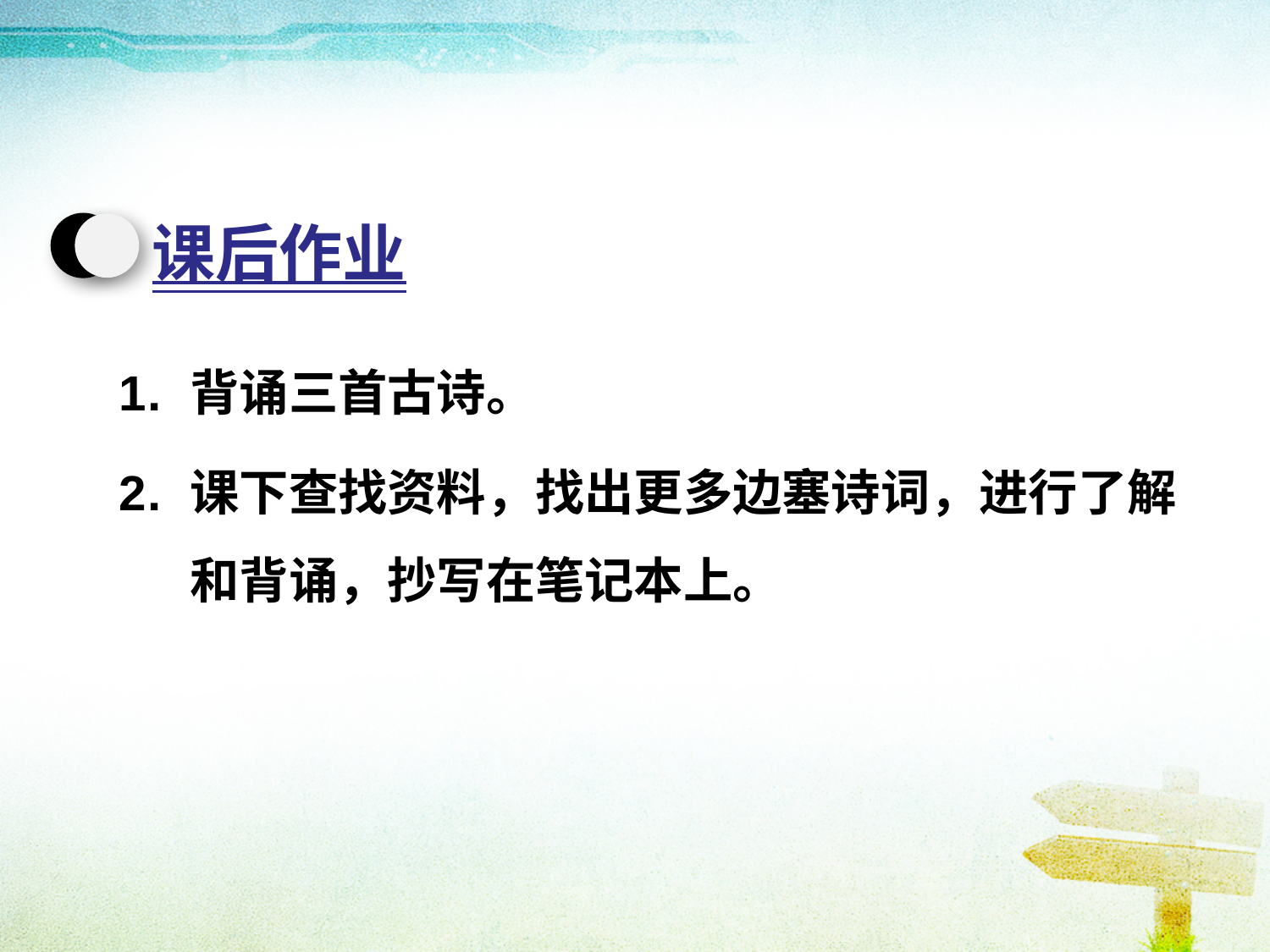

课后作业

背诵三首古诗。
课下查找资料，找出更多边塞诗词，进行了解和背诵，抄写在笔记本上。